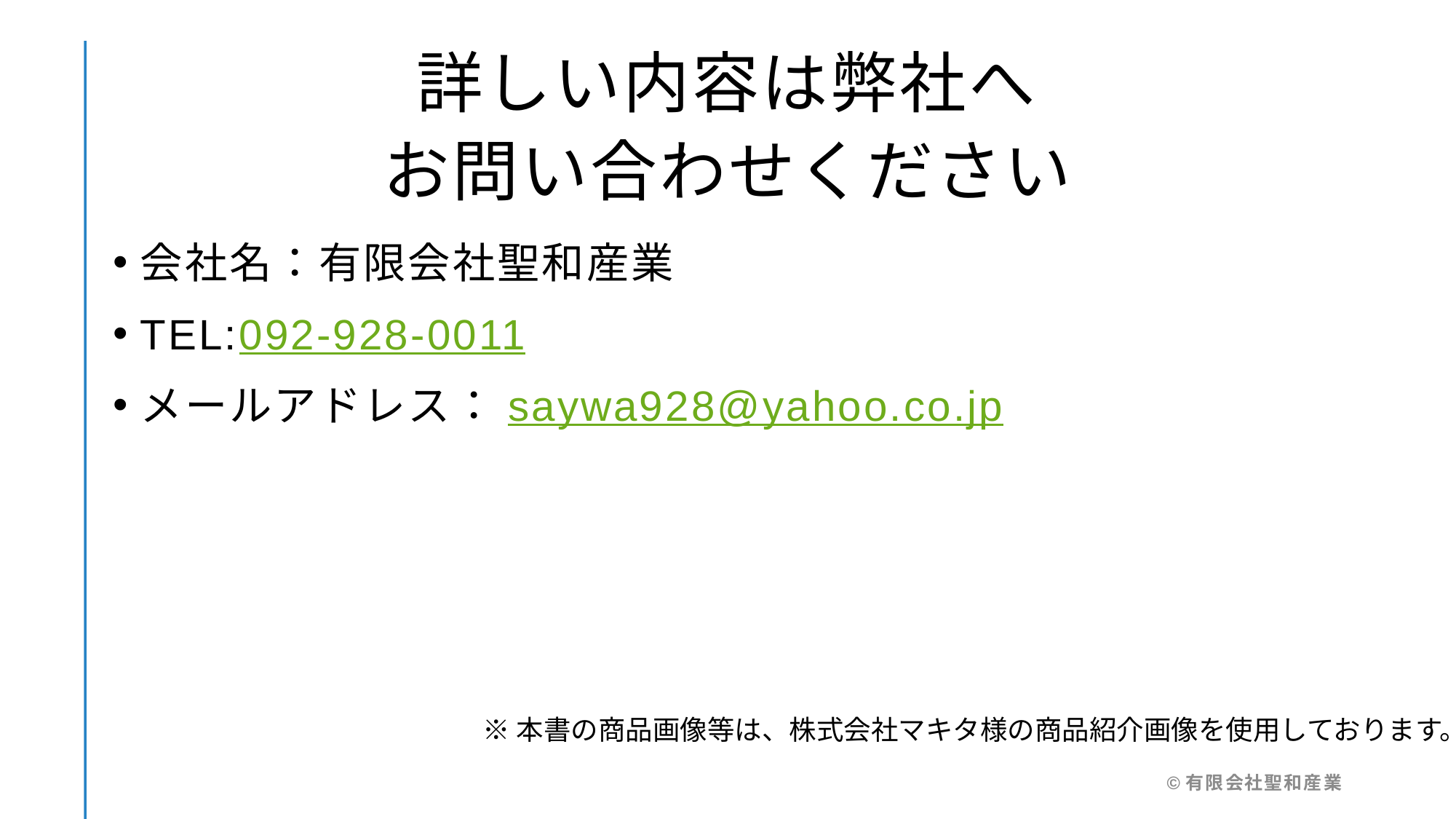

# 詳しい内容は弊社へ お問い合わせください
会社名：有限会社聖和産業
TEL:092-928-0011
メールアドレス：saywa928@yahoo.co.jp

※本書の商品画像等は、株式会社マキタ様の商品紹介画像を使用しております。
©有限会社聖和産業